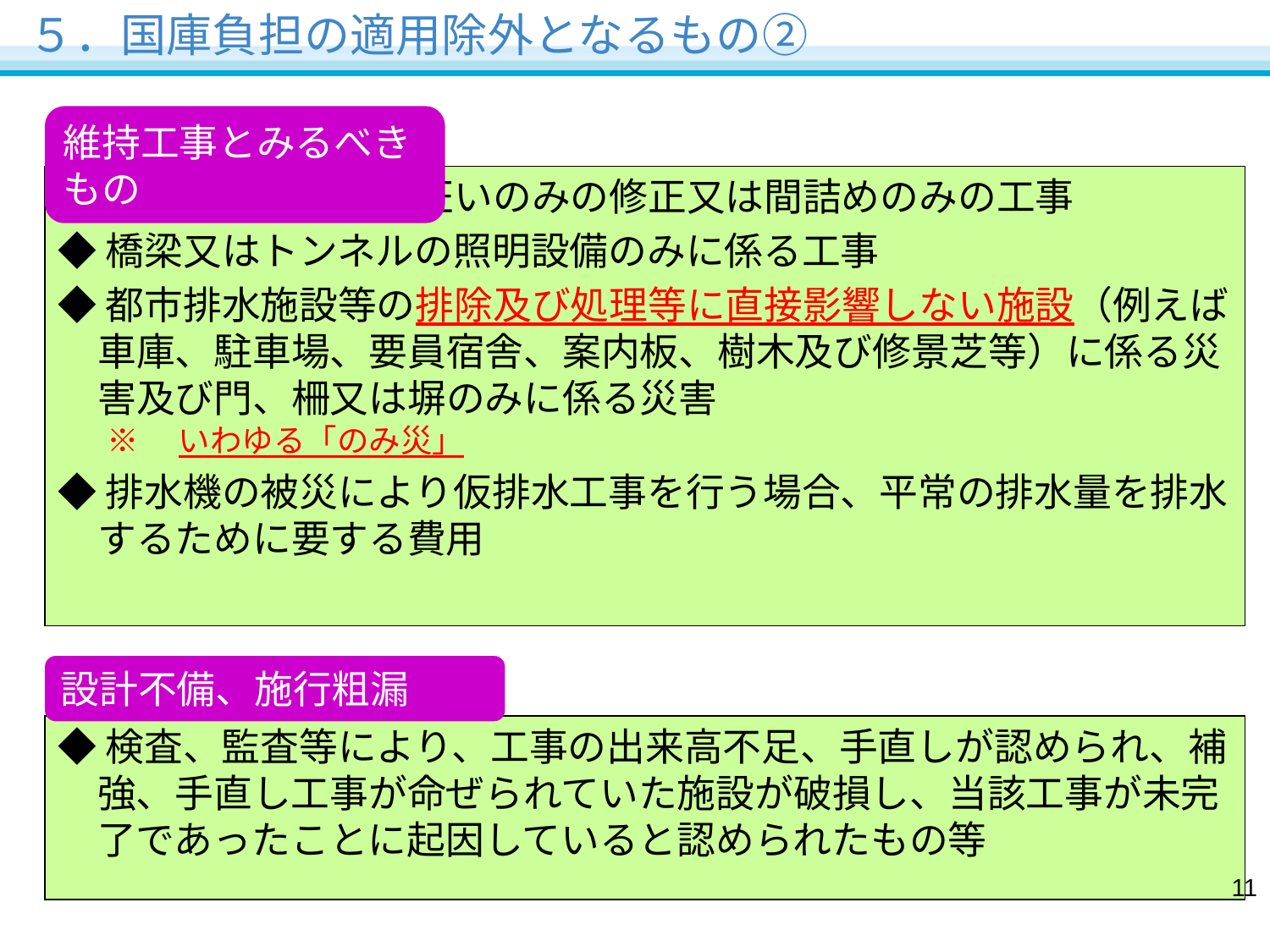

５．国庫負担の適用除外となるもの②
維持工事とみるべきもの
◆石積、石張等の差狂いのみの修正又は間詰めのみの工事
◆橋梁又はトンネルの照明設備のみに係る工事
◆都市排水施設等の排除及び処理等に直接影響しない施設（例えば車庫、駐車場、要員宿舎、案内板、樹木及び修景芝等）に係る災害及び門、柵又は塀のみに係る災害

◆排水機の被災により仮排水工事を行う場合、平常の排水量を排水するために要する費用

※　いわゆる「のみ災」
設計不備、施行粗漏
◆検査、監査等により、工事の出来高不足、手直しが認められ、補強、手直し工事が命ぜられていた施設が破損し、当該工事が未完了であったことに起因していると認められたもの等
11